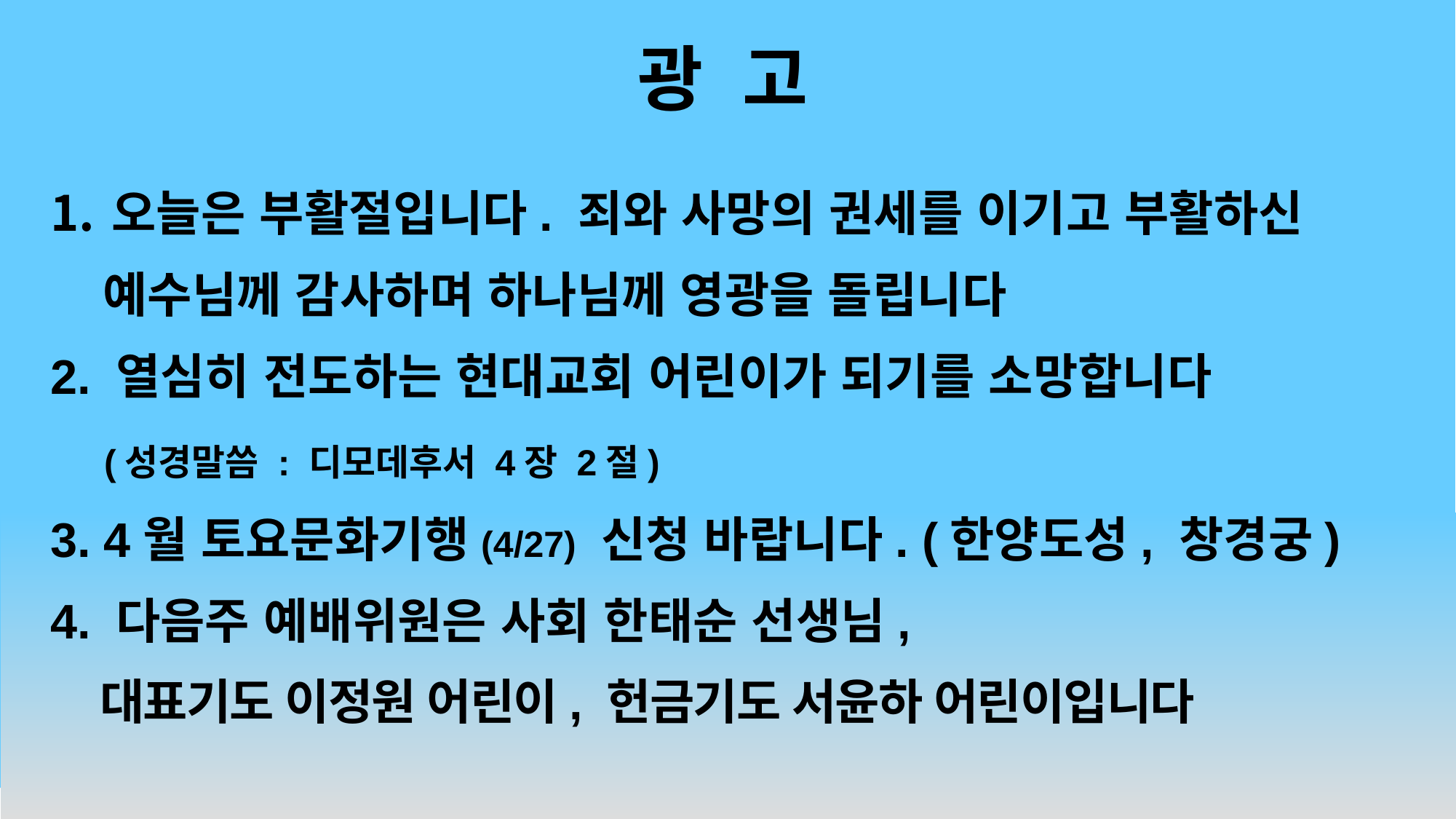

# 광  고
오늘은 부활절입니다. 죄와 사망의 권세를 이기고 부활하신
   예수님께 감사하며 하나님께 영광을 돌립니다
2. 열심히 전도하는 현대교회 어린이가 되기를 소망합니다
    (성경말씀 : 디모데후서 4장 2절)
3. 4월 토요문화기행(4/27) 신청 바랍니다. (한양도성, 창경궁)
4. 다음주 예배위원은 사회 한태순 선생님,
   대표기도 이정원 어린이, 헌금기도 서윤하 어린이입니다